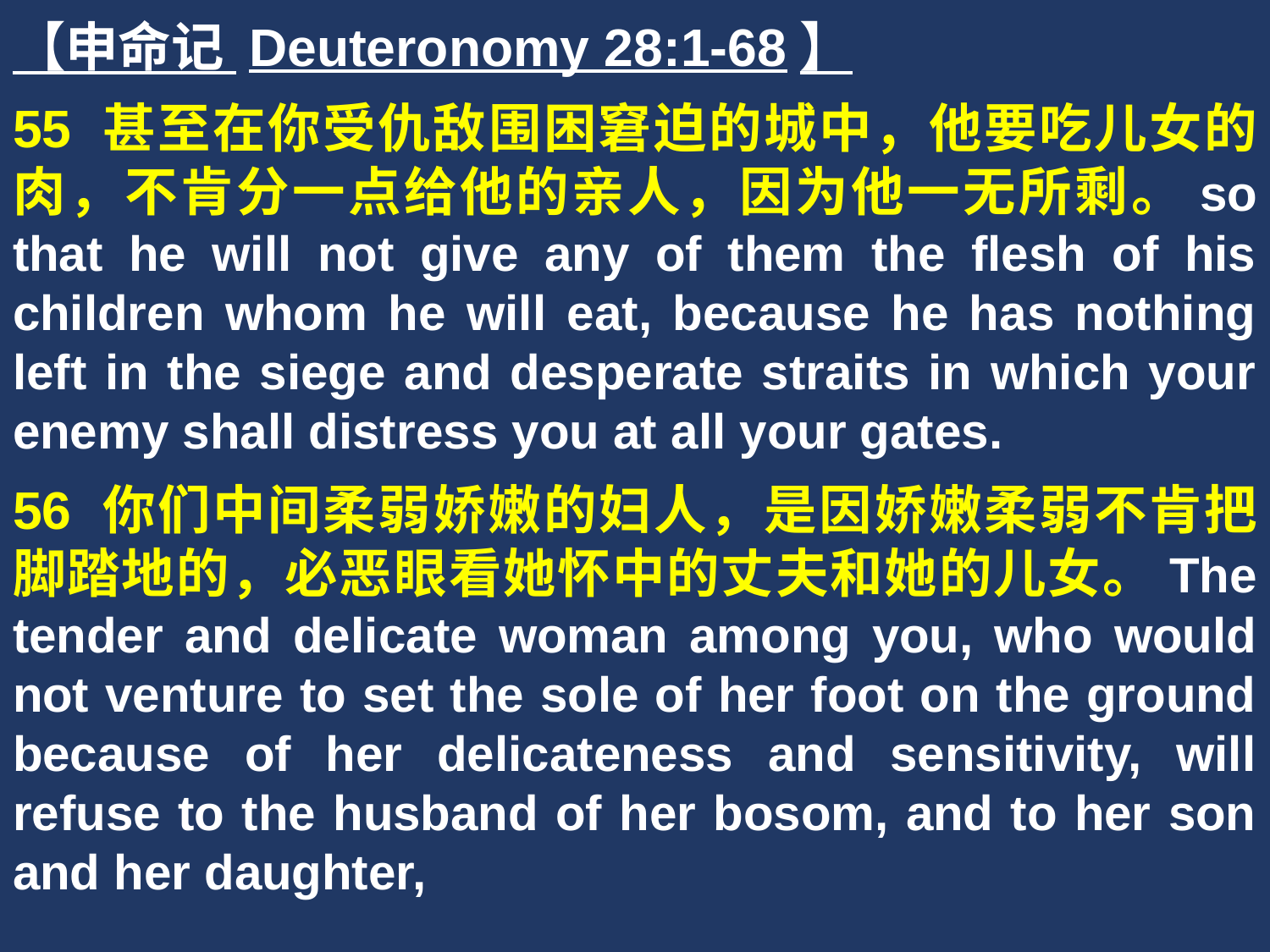

【申命记 Deuteronomy 28:1-68】
55 甚至在你受仇敌围困窘迫的城中，他要吃儿女的肉，不肯分一点给他的亲人，因为他一无所剩。so that he will not give any of them the flesh of his children whom he will eat, because he has nothing left in the siege and desperate straits in which your enemy shall distress you at all your gates.
56 你们中间柔弱娇嫩的妇人，是因娇嫩柔弱不肯把脚踏地的，必恶眼看她怀中的丈夫和她的儿女。The tender and delicate woman among you, who would not venture to set the sole of her foot on the ground because of her delicateness and sensitivity, will refuse to the husband of her bosom, and to her son and her daughter,